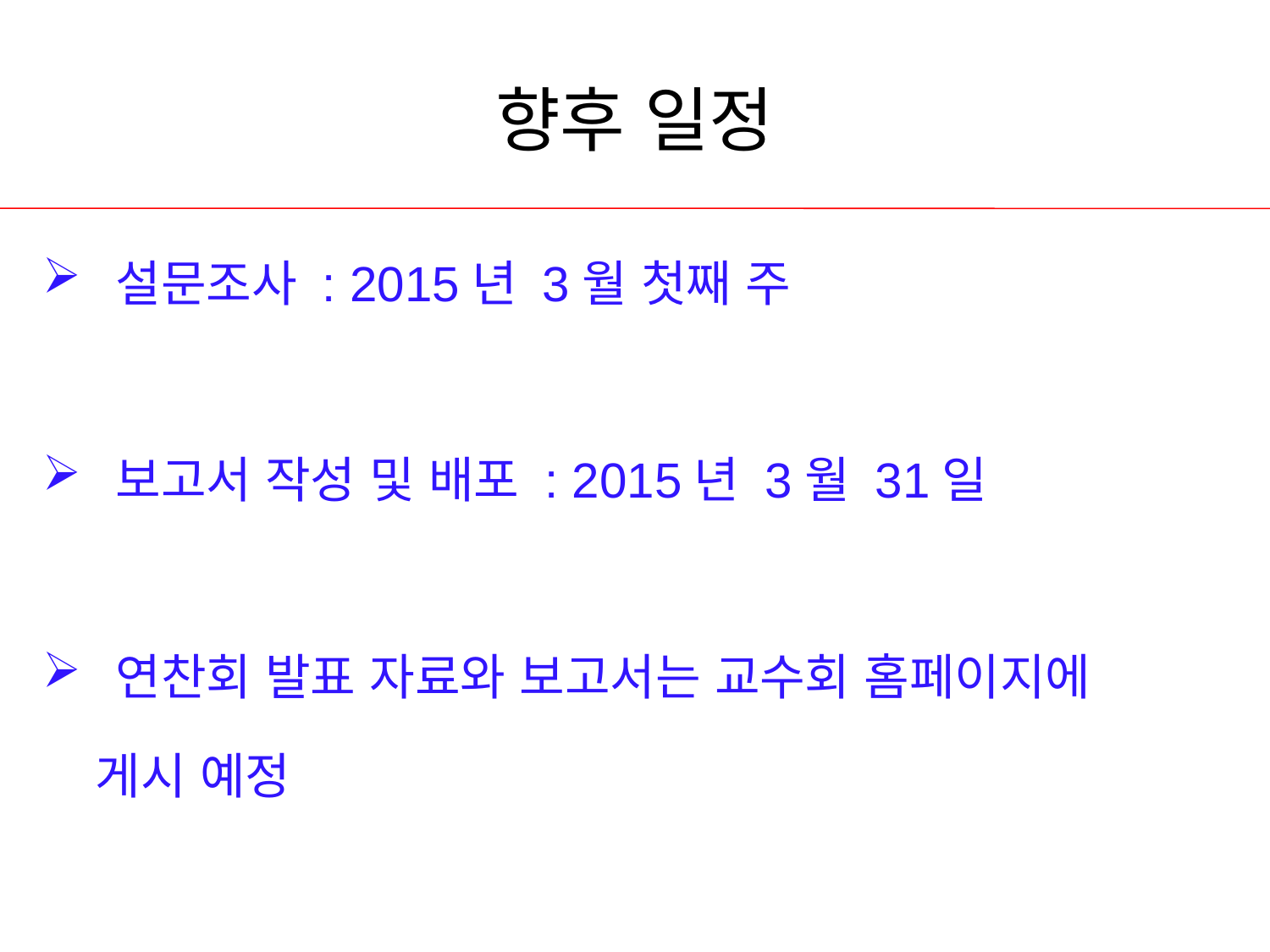

# 향후 일정
 설문조사 : 2015년 3월 첫째 주

 보고서 작성 및 배포 : 2015년 3월 31일

 연찬회 발표 자료와 보고서는 교수회 홈페이지에
   게시 예정